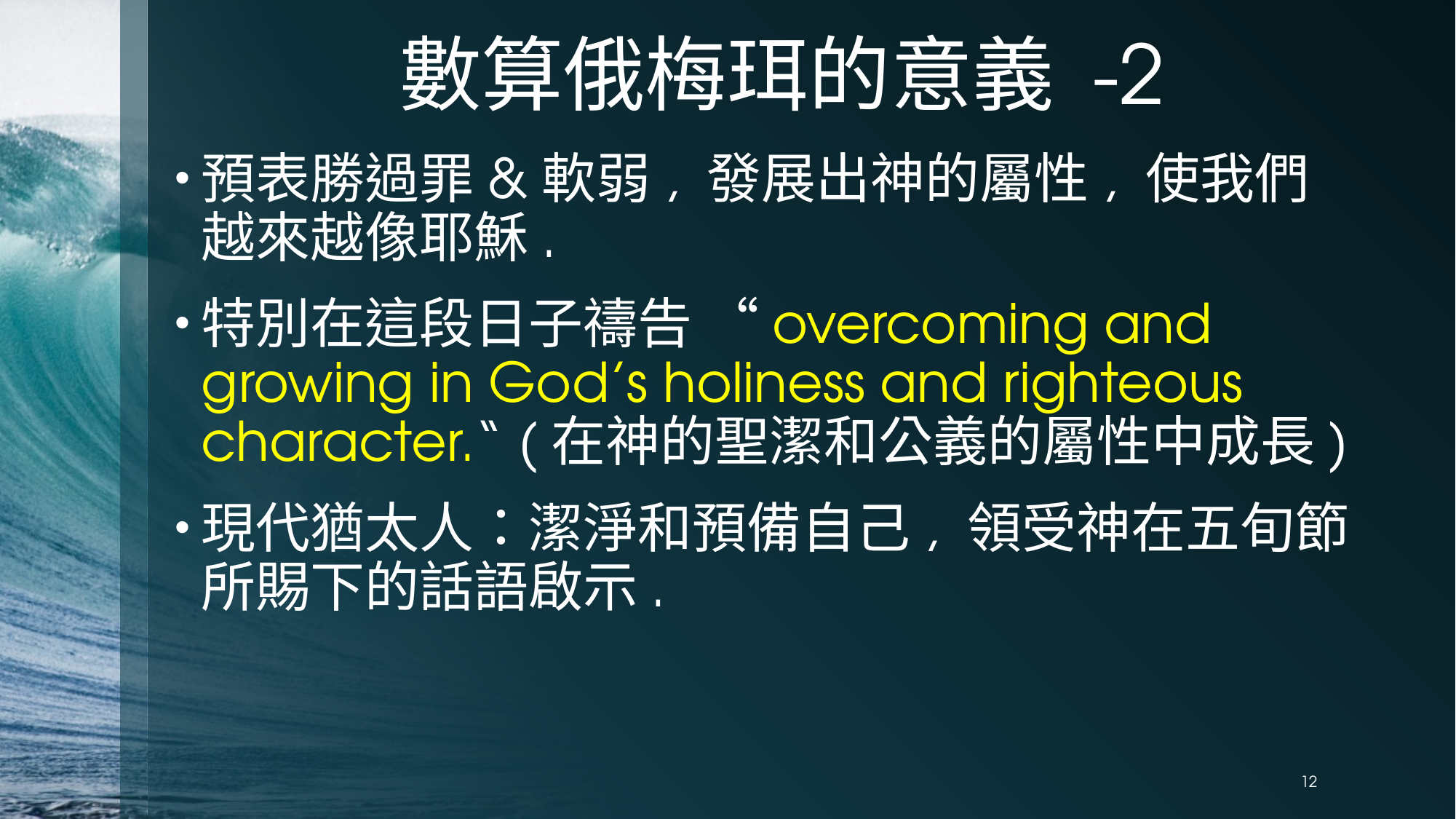

# 數算俄梅珥的意義 -2
預表勝過罪&軟弱, 發展出神的屬性, 使我們越來越像耶穌.
特別在這段日子禱告 “overcoming and growing in God’s holiness and righteous character.“ (在神的聖潔和公義的屬性中成長)
現代猶太人：潔淨和預備自己, 領受神在五旬節所賜下的話語啟示.

12